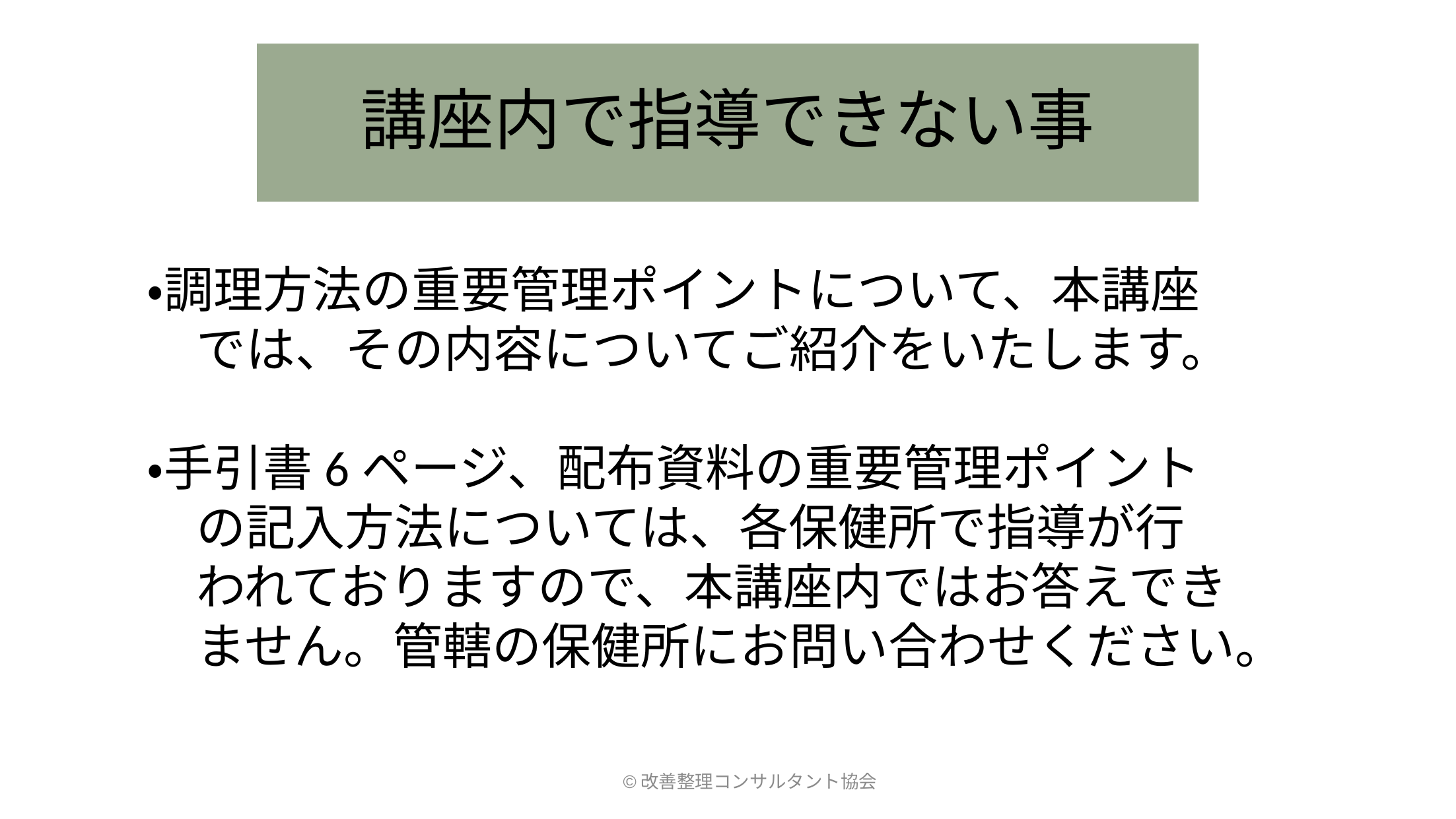

# 講座内で指導できない事
・調理方法の重要管理ポイントについて、本講座
　では、その内容についてご紹介をいたします。

・手引書6ページ、配布資料の重要管理ポイント
　の記入方法については、各保健所で指導が行
　われておりますので、本講座内ではお答えでき
　ません。管轄の保健所にお問い合わせください。